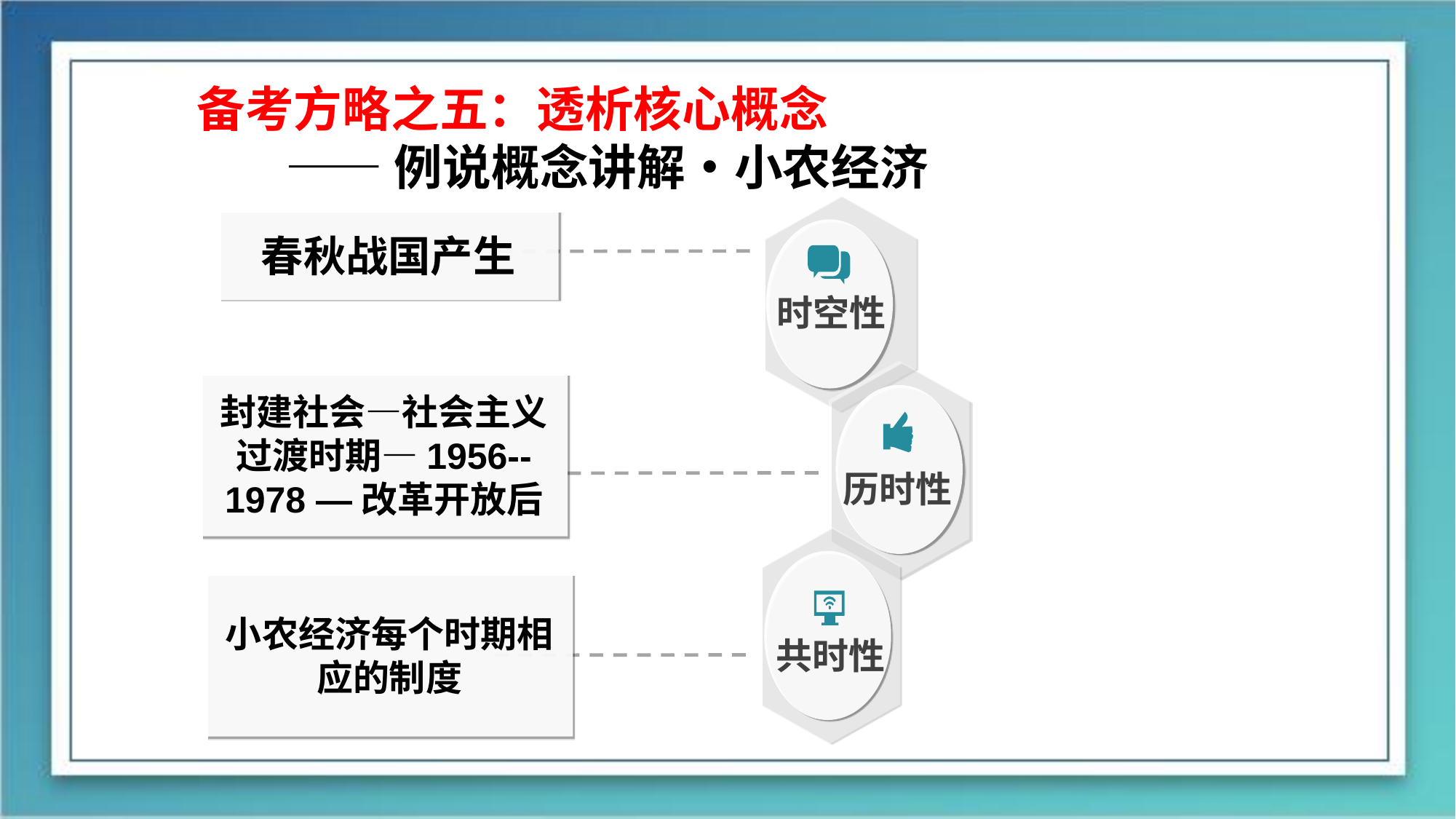

备考方略之五：透析核心概念
        ——例说概念讲解•小农经济
春秋战国产生

时空性
封建社会—社会主义过渡时期—1956--1978 —改革开放后

历时性

小农经济每个时期相应的制度

共时性